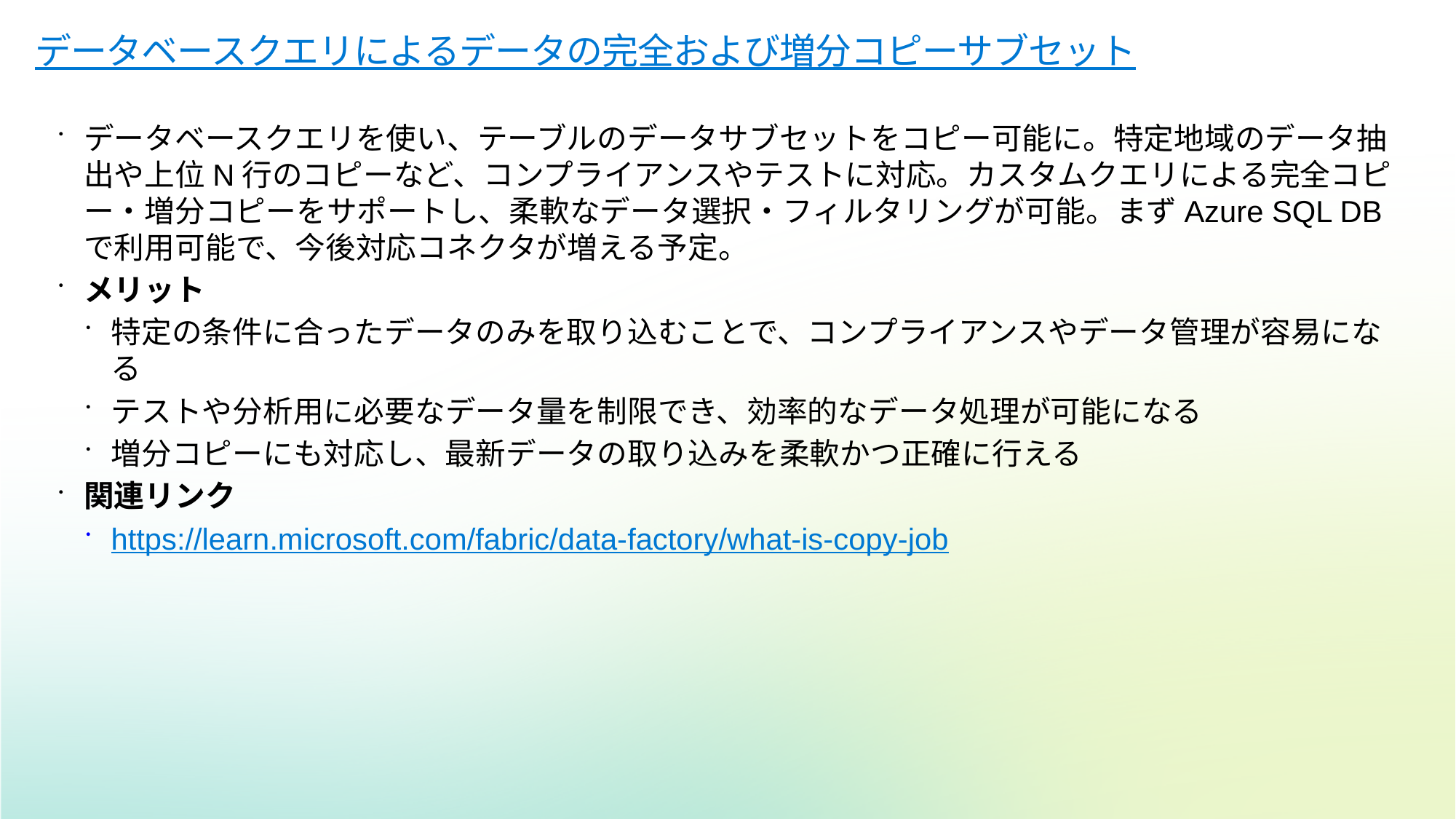

# データベースクエリによるデータの完全および増分コピーサブセット
データベースクエリを使い、テーブルのデータサブセットをコピー可能に。特定地域のデータ抽出や上位N行のコピーなど、コンプライアンスやテストに対応。カスタムクエリによる完全コピー・増分コピーをサポートし、柔軟なデータ選択・フィルタリングが可能。まずAzure SQL DBで利用可能で、今後対応コネクタが増える予定。
メリット
特定の条件に合ったデータのみを取り込むことで、コンプライアンスやデータ管理が容易になる
テストや分析用に必要なデータ量を制限でき、効率的なデータ処理が可能になる
増分コピーにも対応し、最新データの取り込みを柔軟かつ正確に行える
関連リンク
https://learn.microsoft.com/fabric/data-factory/what-is-copy-job